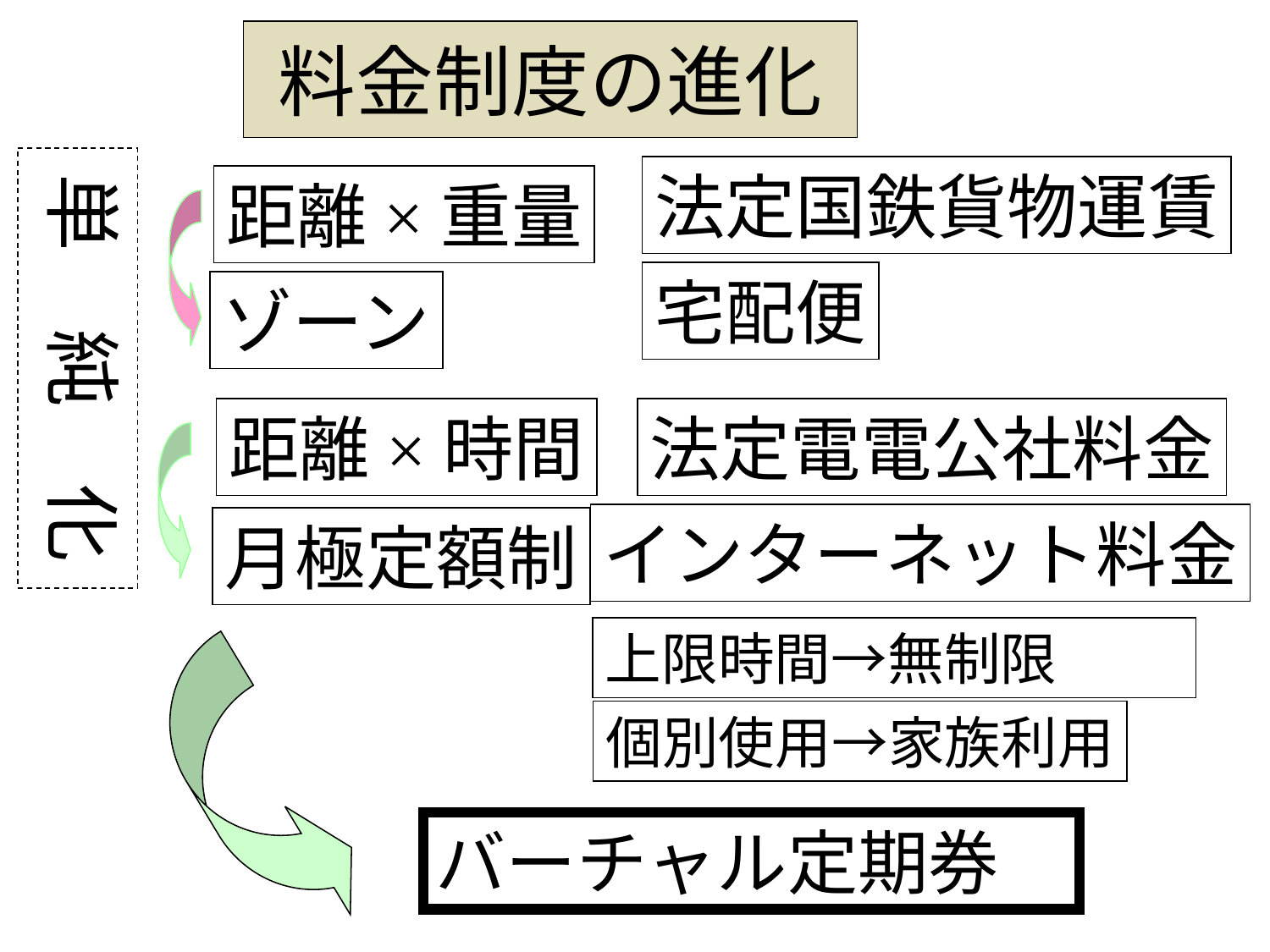

料金制度の進化
単　純　化
法定国鉄貨物運賃
距離×重量

宅配便
ゾーン
距離×時間
法定電電公社料金

インターネット料金
月極定額制
上限時間→無制限

個別使用→家族利用
バーチャル定期券